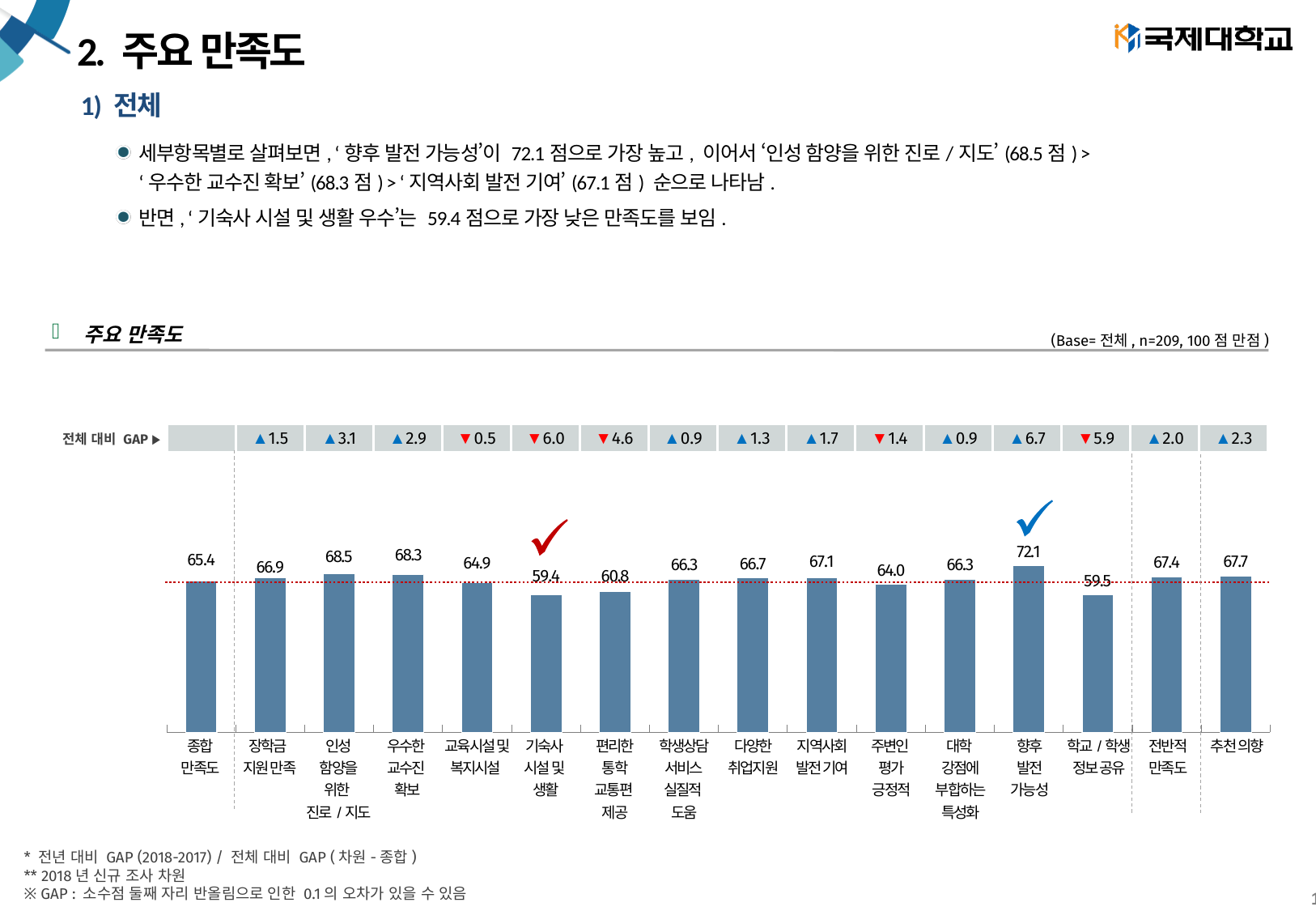

# 2. 주요 만족도
1) 전체
세부항목별로 살펴보면, ‘향후 발전 가능성’이 72.1점으로 가장 높고, 이어서 ‘인성 함양을 위한 진로/지도’(68.5점) >
‘우수한 교수진 확보’(68.3점) > ‘지역사회 발전 기여’(67.1점) 순으로 나타남.
반면, ‘기숙사 시설 및 생활 우수’는 59.4점으로 가장 낮은 만족도를 보임.
주요 만족도
(Base=전체, n=209, 100점 만점)

[unsupported chart]

|  | ▲1.5 | ▲3.1 | ▲2.9 | ▼0.5 | ▼6.0 | ▼4.6 | ▲0.9 | ▲1.3 | ▲1.7 | ▼1.4 | ▲0.9 | ▲6.7 | ▼5.9 | ▲2.0 | ▲2.3 |
| --- | --- | --- | --- | --- | --- | --- | --- | --- | --- | --- | --- | --- | --- | --- | --- |
전체 대비 GAP ▶

| 종합 만족도 | 장학금 지원 만족 | 인성 함양을 위한 진로/지도 | 우수한 교수진 확보 | 교육시설 및 복지시설 | 기숙사 시설 및 생활 | 편리한 통학 교통편 제공 | 학생상담 서비스 실질적 도움 | 다양한 취업지원 | 지역사회 발전 기여 | 주변인 평가 긍정적 | 대학 강점에 부합하는 특성화 | 향후 발전 가능성 | 학교/학생 정보 공유 | 전반적 만족도 | 추천 의향 |
| --- | --- | --- | --- | --- | --- | --- | --- | --- | --- | --- | --- | --- | --- | --- | --- |
* 전년 대비 GAP (2018-2017) / 전체 대비 GAP (차원-종합)
** 2018년 신규 조사 차원
※ GAP : 소수점 둘째 자리 반올림으로 인한 0.1의 오차가 있을 수 있음